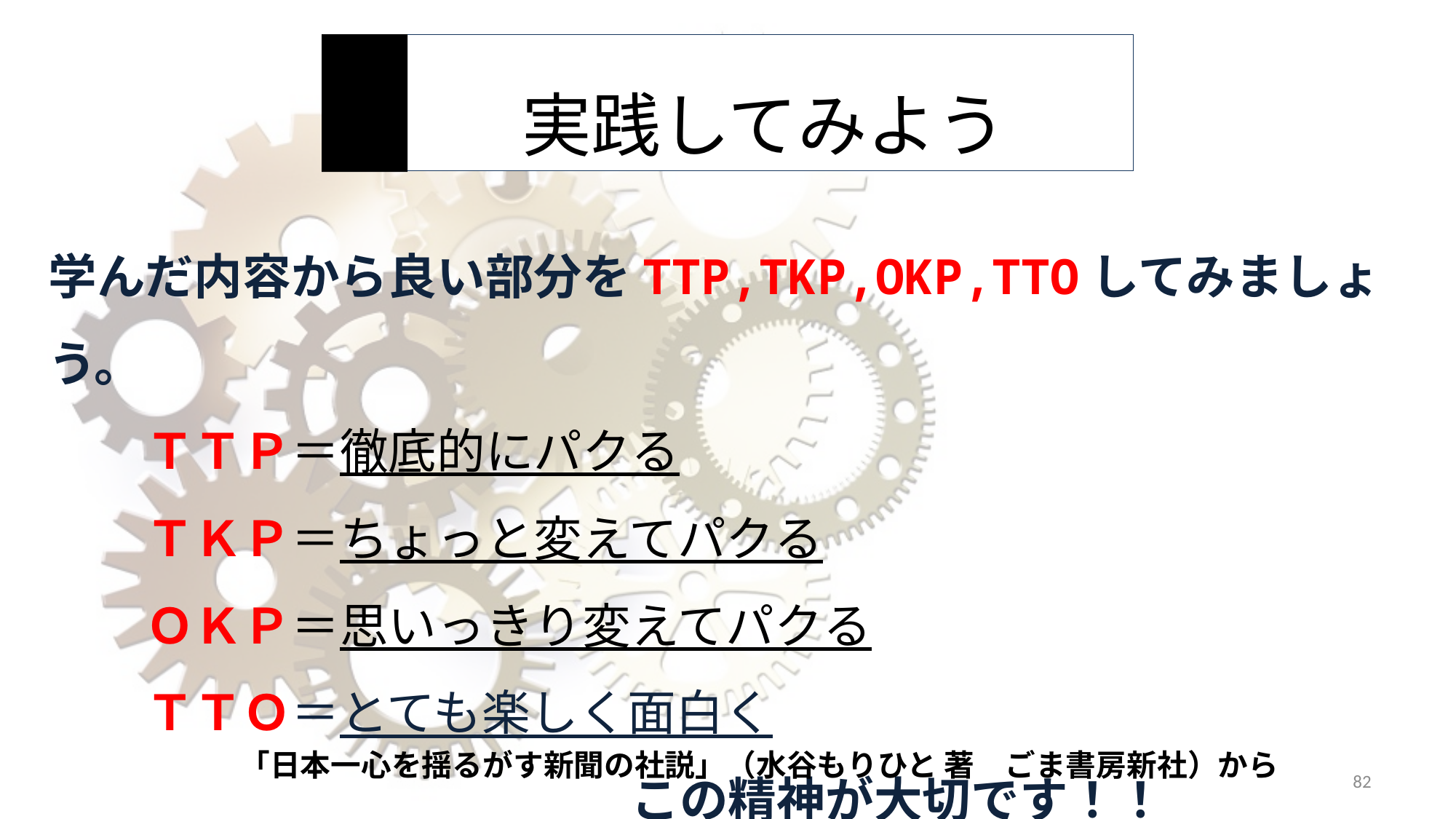

# 実践してみよう
学んだ内容から良い部分をTTP,TKP,OKP,TTOしてみましょう。
　　ＴＴＰ＝徹底的にパクる
　　ＴＫＰ＝ちょっと変えてパクる
　　ＯＫＰ＝思いっきり変えてパクる
　　ＴＴＯ＝とても楽しく面白く
　　　　　　　　　　　　この精神が大切です！！
「日本一心を揺るがす新聞の社説」（水谷もりひと 著　ごま書房新社）から
82